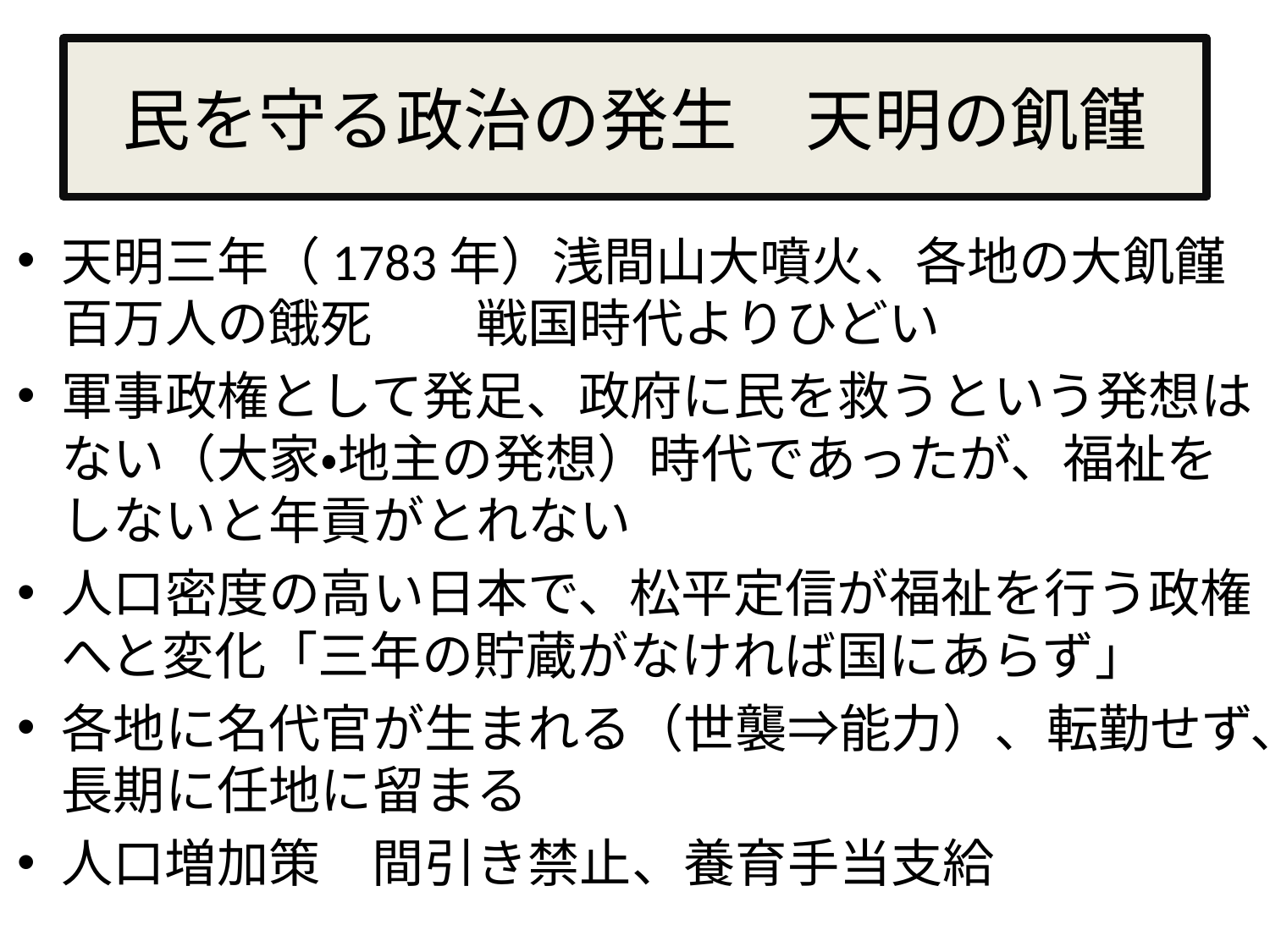

# 民を守る政治の発生　天明の飢饉
天明三年（1783年）浅間山大噴火、各地の大飢饉百万人の餓死　　戦国時代よりひどい
軍事政権として発足、政府に民を救うという発想はない（大家・地主の発想）時代であったが、福祉をしないと年貢がとれない
人口密度の高い日本で、松平定信が福祉を行う政権へと変化「三年の貯蔵がなければ国にあらず」
各地に名代官が生まれる（世襲⇒能力）、転勤せず、長期に任地に留まる
人口増加策　間引き禁止、養育手当支給